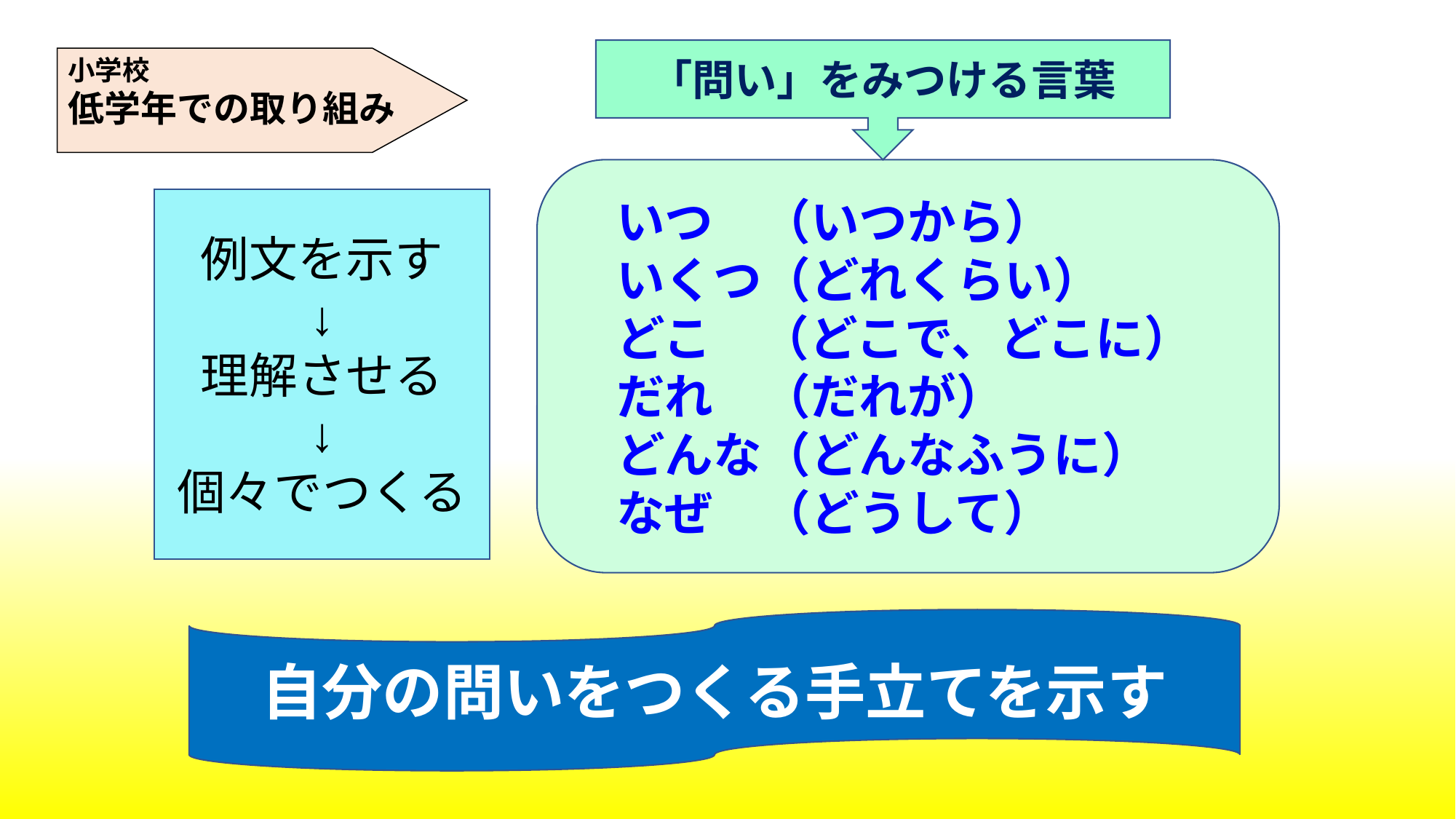

「問い」をみつける言葉

小学校
低学年での取り組み

　いつ　（いつから）
　いくつ（どれくらい）
　どこ　（どこで、どこに）
　だれ　（だれが）
　どんな（どんなふうに）
　なぜ　（どうして）

例文を示す
↓
理解させる
↓
個々でつくる

自分の問いをつくる手立てを示す